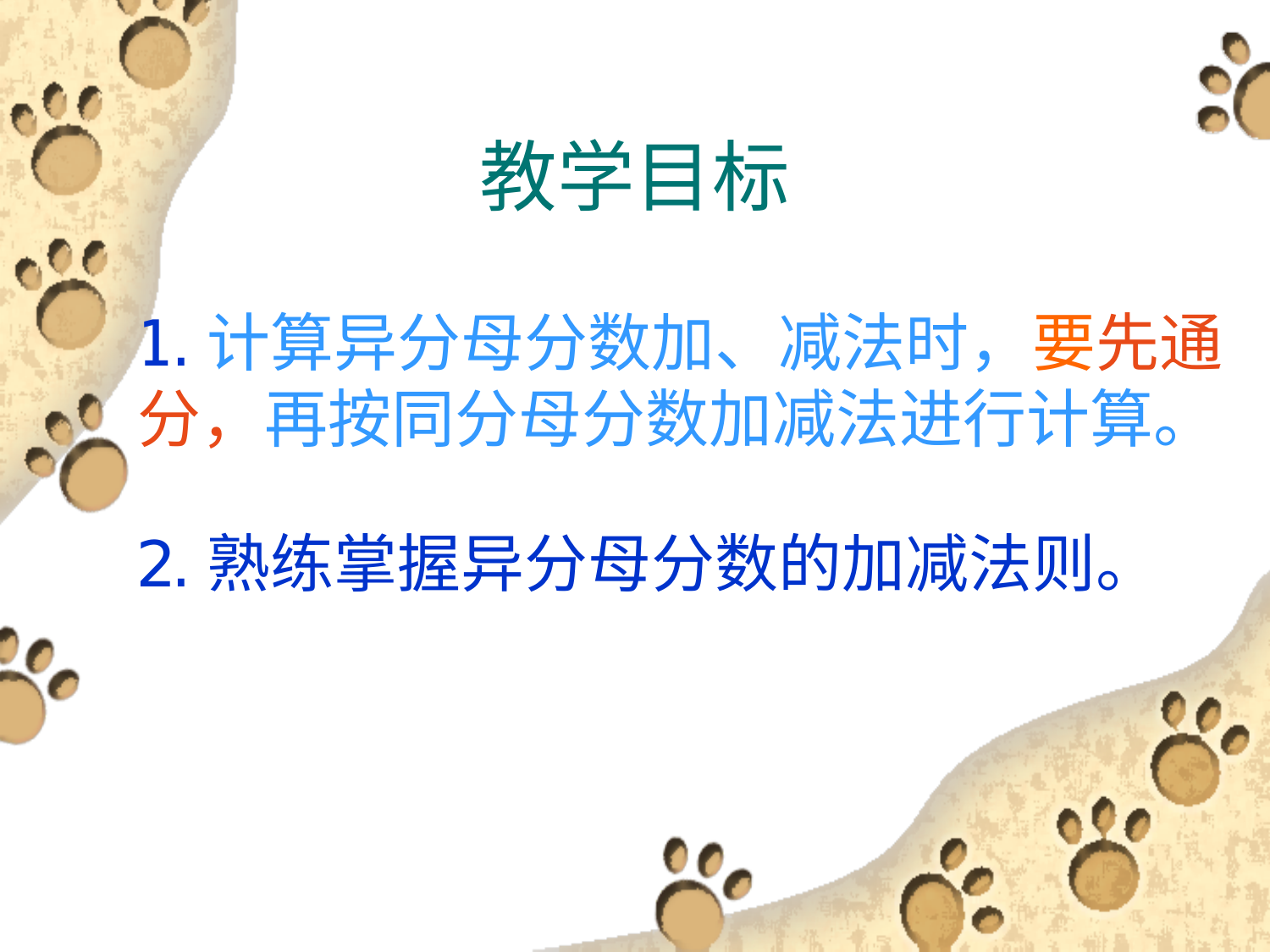

# 教学目标
1.计算异分母分数加、减法时，要先通分，再按同分母分数加减法进行计算。
2.熟练掌握异分母分数的加减法则。